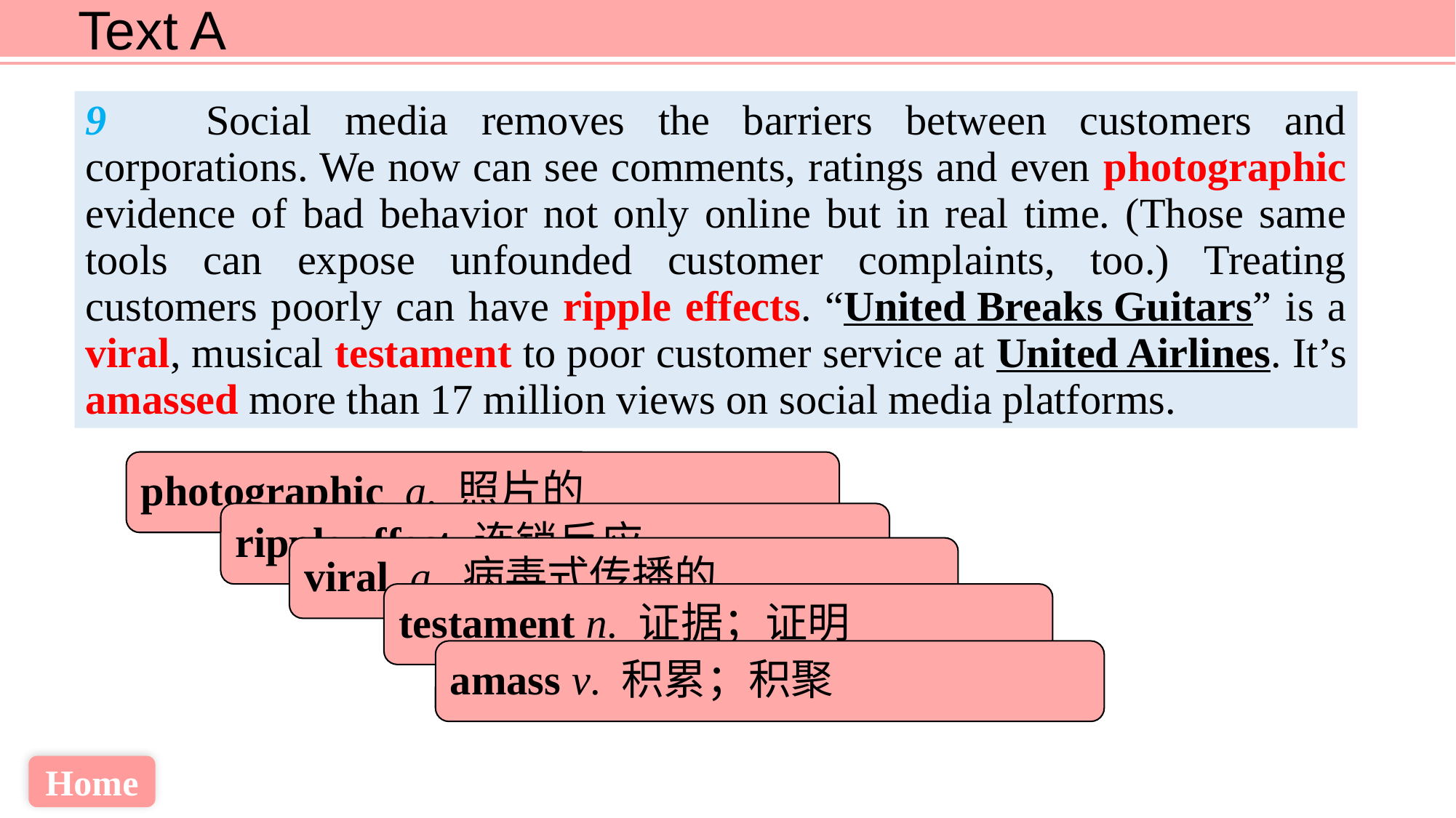

9   Social media removes the barriers between customers and corporations. We now can see comments, ratings and even photographic evidence of bad behavior not only online but in real time. (Those same tools can expose unfounded customer complaints, too.) Treating customers poorly can have ripple effects. “United Breaks Guitars” is a viral, musical testament to poor customer service at United Airlines. It’s amassed more than 17 million views on social media platforms.

photographic  a. 照片的
ripple effect 连锁反应
viral  a. 病毒式传播的
testament n. 证据；证明
amass v. 积累；积聚